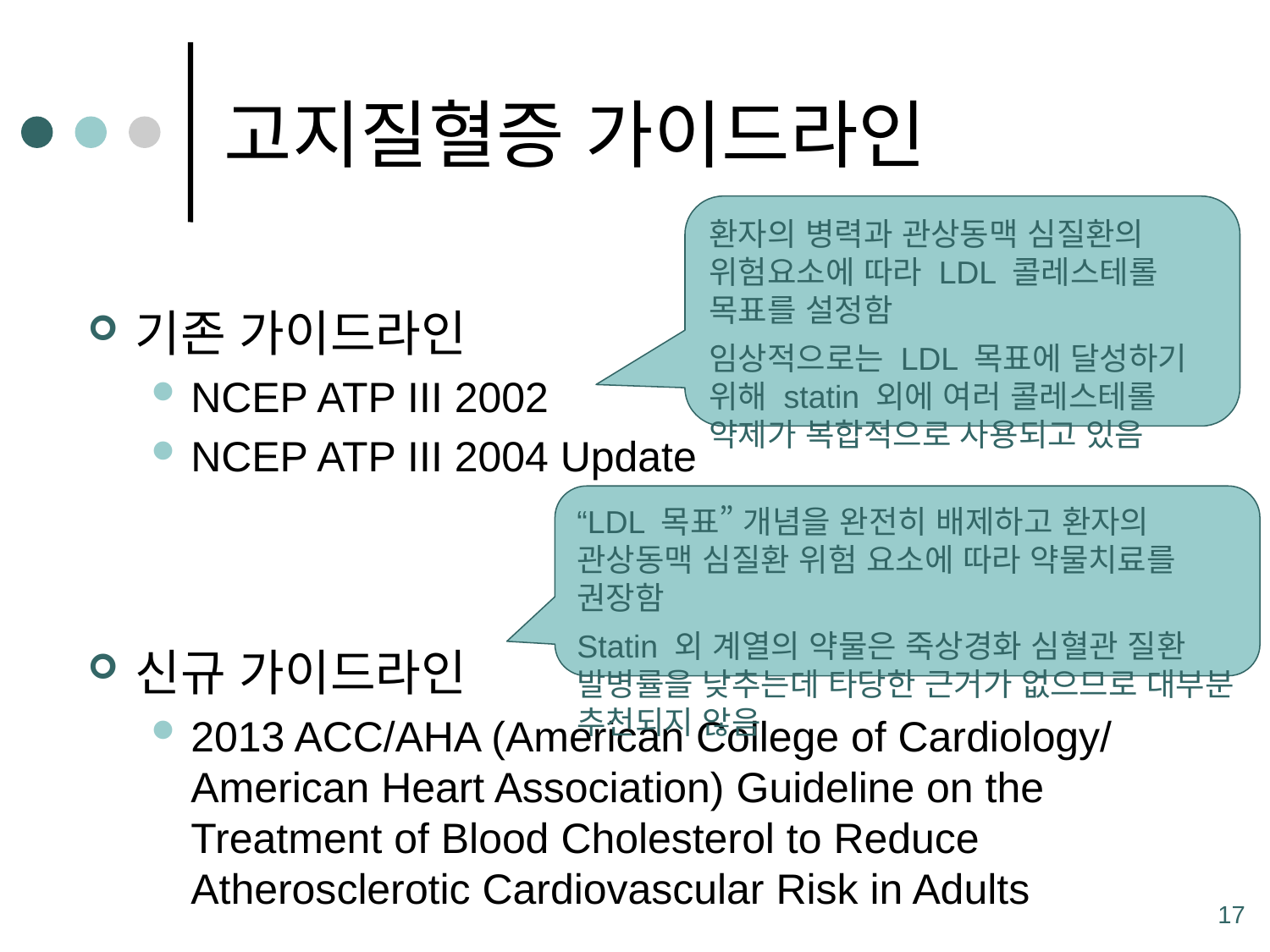

# 고지질혈증 가이드라인
환자의 병력과 관상동맥 심질환의 위험요소에 따라 LDL 콜레스테롤 목표를 설정함

임상적으로는 LDL 목표에 달성하기 위해 statin 외에 여러 콜레스테롤 약제가 복합적으로 사용되고 있음

기존 가이드라인
NCEP ATP III 2002
NCEP ATP III 2004 Update

신규 가이드라인
2013 ACC/AHA (American College of Cardiology/American Heart Association) Guideline on the Treatment of Blood Cholesterol to Reduce Atherosclerotic Cardiovascular Risk in Adults
“LDL 목표” 개념을 완전히 배제하고 환자의 관상동맥 심질환 위험 요소에 따라 약물치료를 권장함

Statin 외 계열의 약물은 죽상경화 심혈관 질환 발병률을 낮추는데 타당한 근거가 없으므로 대부분 추천되지 않음

17